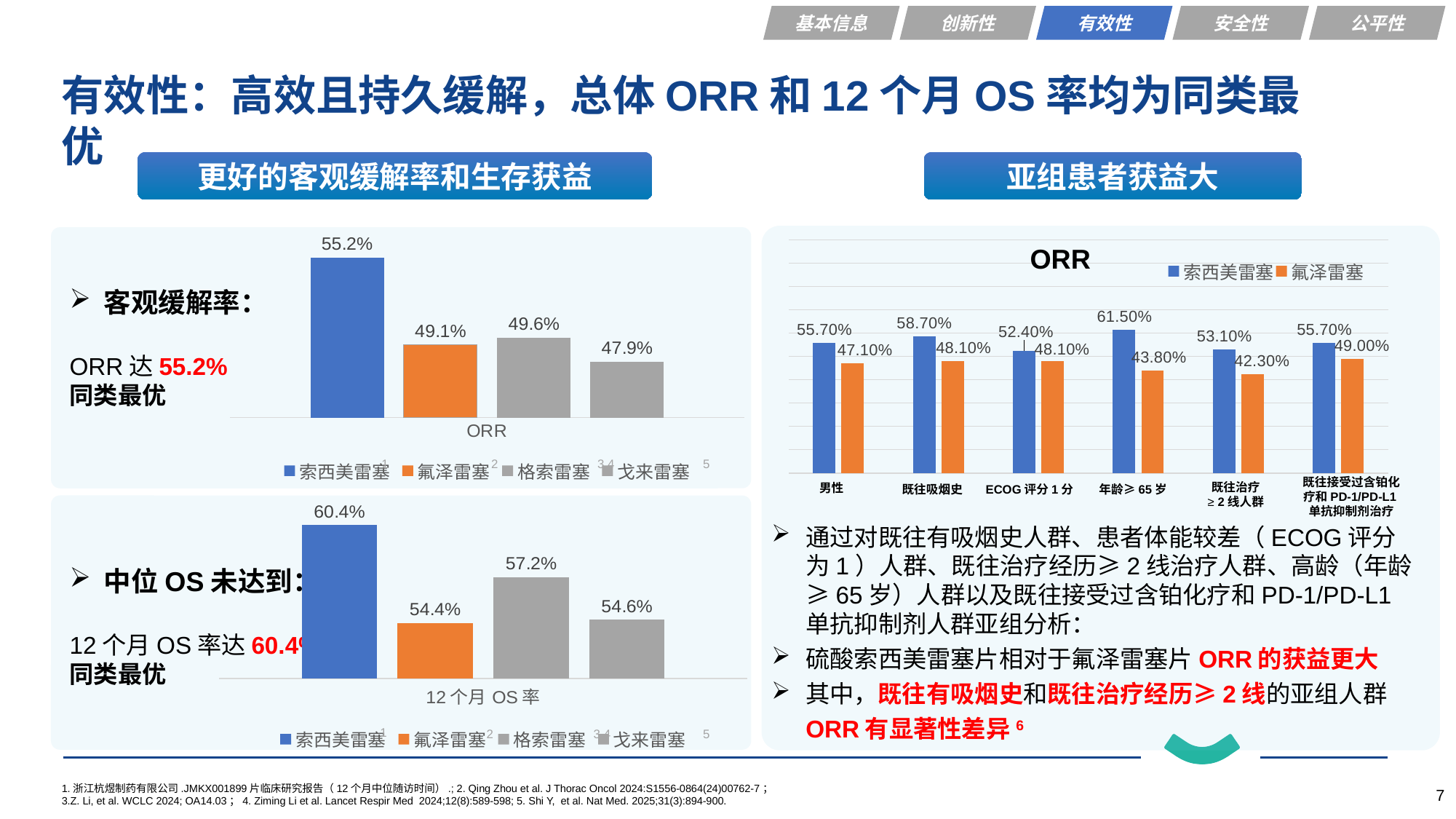

基本信息
创新性
有效性
安全性
公平性
# 有效性：高效且持久缓解，总体ORR和12个月OS率均为同类最优
更好的客观缓解率和生存获益
亚组患者获益大

### Chart

| Category | 索西美雷塞 | 氟泽雷塞 | 格索雷塞 | 戈来雷塞 |
|---|---|---|---|---|
| ORR | 0.552 | 0.491 | 0.496 | 0.479 |

### Chart

| Category | 索西美雷塞 | 氟泽雷塞 |
|---|---|---|
| 男性 | 0.557 | 0.471 |
| 既往吸烟 | 0.587 | 0.481 |
| ECOG评分1 | 0.524 | 0.481 |
| 既往＞2线 | 0.615 | 0.438 |
| 年龄≥65岁 | 0.531 | 0.423 |
| 既往接受过含铂化疗和PD-1治疗 | 0.557 | 0.49 |
ORR
客观缓解率：

ORR达55.2%
同类最优

1
2
3,4
5
既往接受过含铂化疗和PD-1/PD-L1单抗抑制剂治疗
既往治疗
≥ 2线人群
男性
既往吸烟史
ECOG评分1分
年龄≥65岁

### Chart

| Category | 索西美雷塞 | 氟泽雷塞 | 格索雷塞 | 戈来雷塞 |
|---|---|---|---|---|
| 12个月OS率 | 0.604 | 0.544 | 0.572 | 0.546 |
通过对既往有吸烟史人群、患者体能较差（ECOG评分为1）人群、既往治疗经历≥2线治疗人群、高龄（年龄≥65岁）人群以及既往接受过含铂化疗和PD-1/PD-L1单抗抑制剂人群亚组分析：
硫酸索西美雷塞片相对于氟泽雷塞片ORR的获益更大
其中，既往有吸烟史和既往治疗经历≥2线的亚组人群ORR有显著性差异6
中位OS未达到：

12个月OS率达60.4%
同类最优

1
2
3,4
5
1.浙江杭煜制药有限公司.JMKX001899片临床研究报告（12个月中位随访时间）.; 2. Qing Zhou et al. J Thorac Oncol 2024:S1556-0864(24)00762-7；
3.Z. Li, et al. WCLC 2024; OA14.03；4. Ziming Li et al. Lancet Respir Med  2024;12(8):589-598; 5. Shi Y,  et al. Nat Med. 2025;31(3):894-900.
7